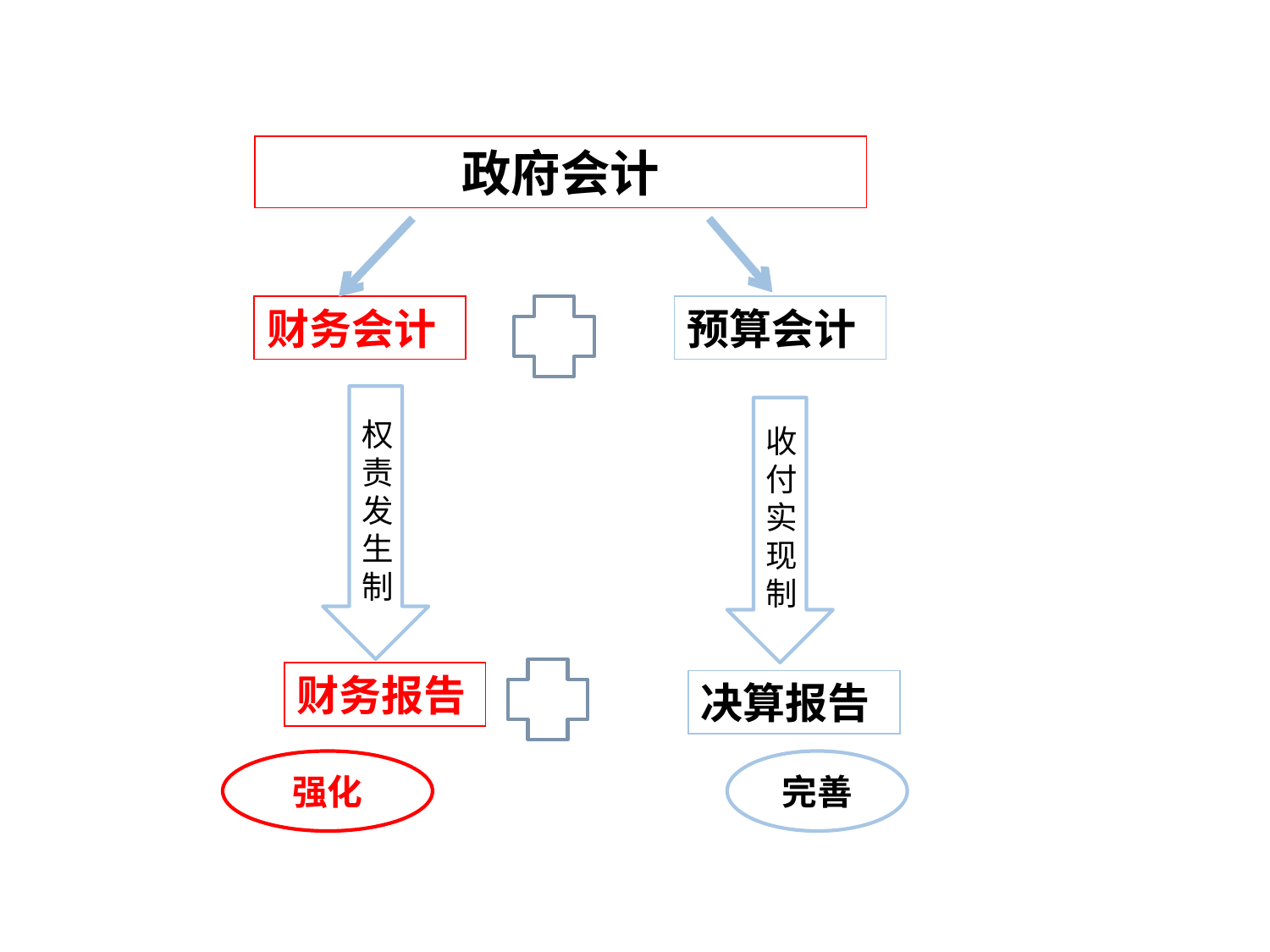

政府会计

财务会计
预算会计
权责发生制
收付实现制

财务报告
决算报告
强化
完善

25